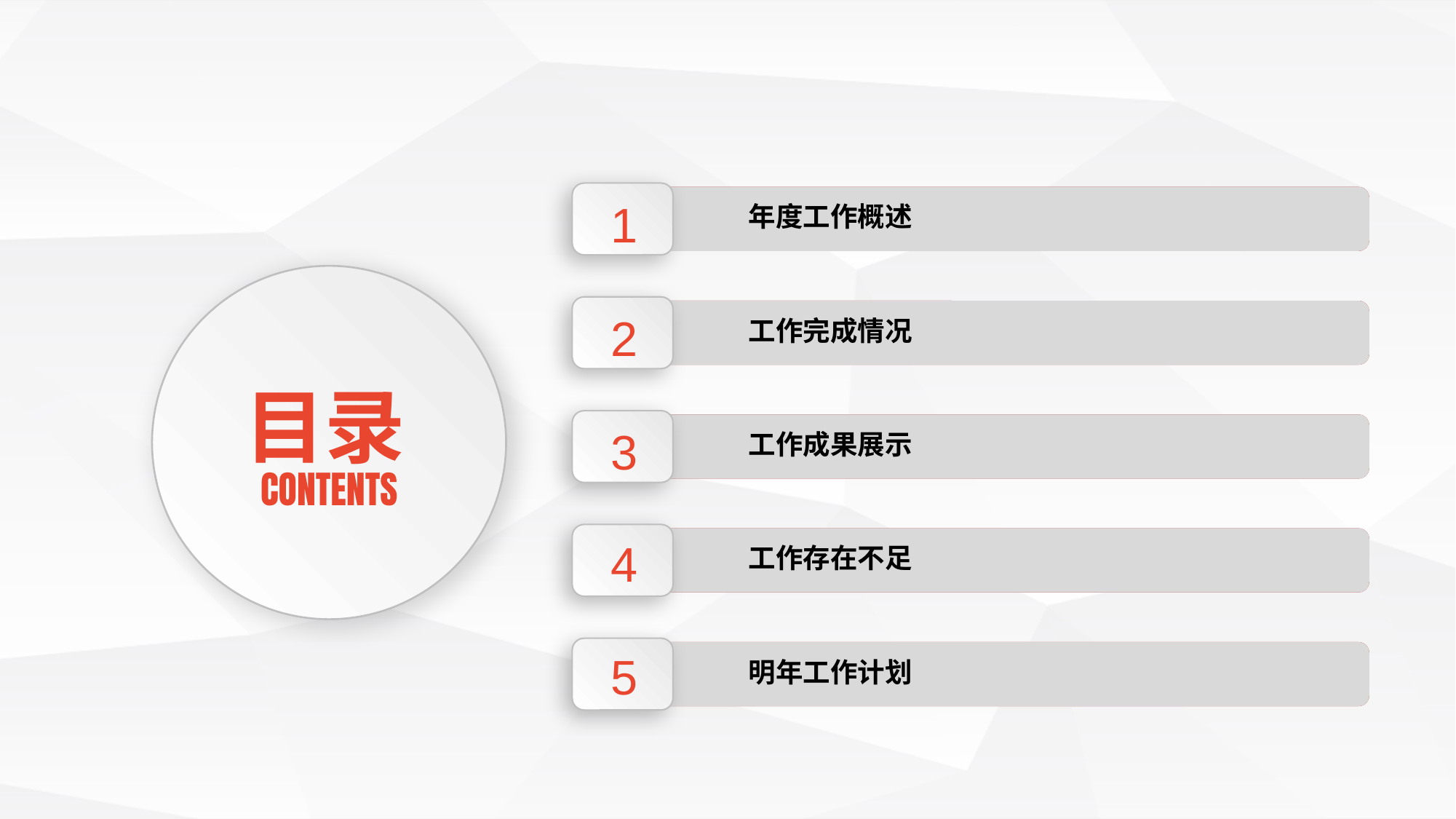

年度工作概述
1

工作完成情况
2
目录

工作成果展示
3
CONTENTS

4
工作存在不足

5
明年工作计划